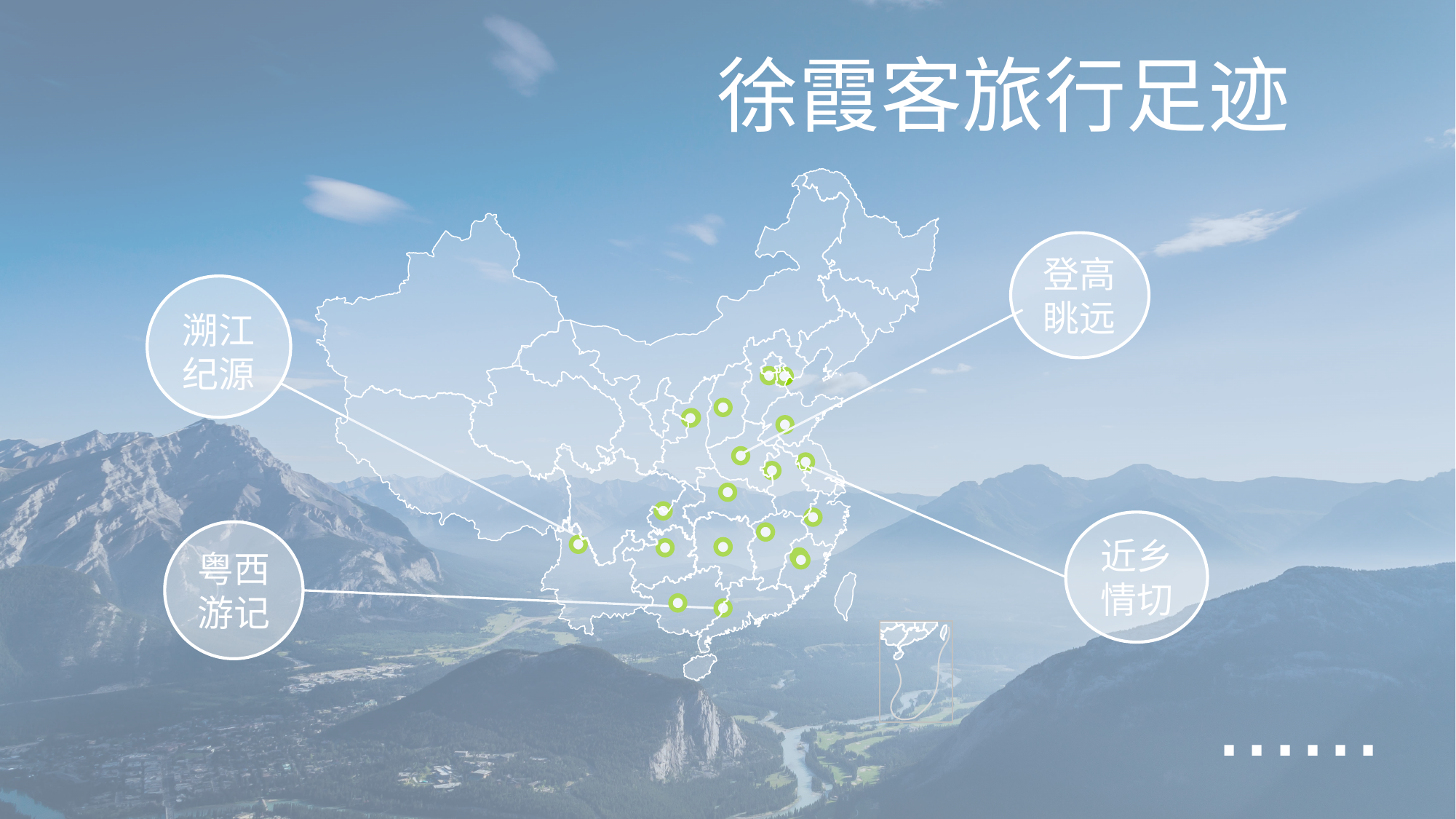

徐霞客旅行足迹

登高
眺远

溯江纪源

近乡
情切
粤西
游记

......